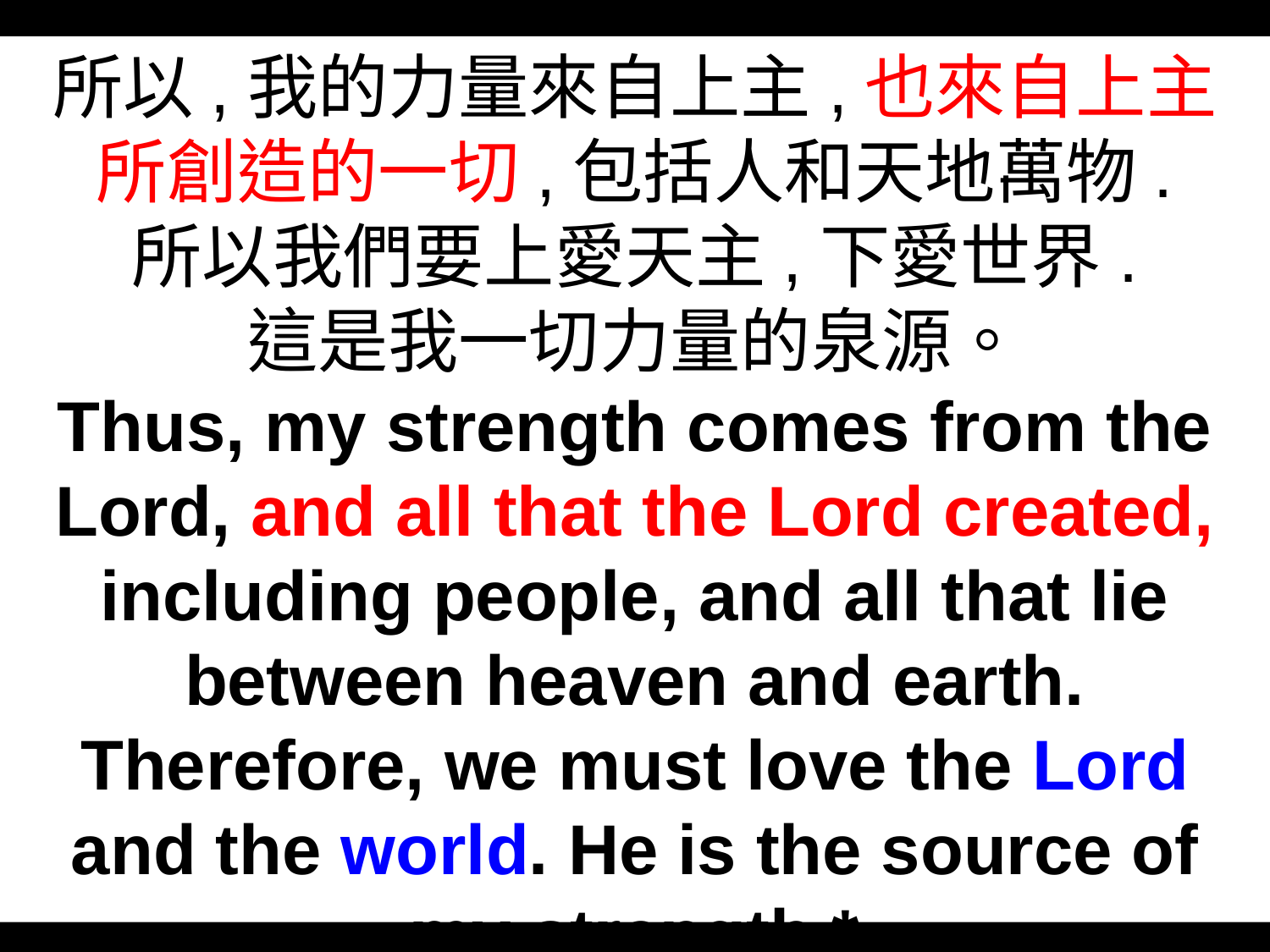

所以,我的力量來自上主,也來自上主
所創造的一切,包括人和天地萬物.
所以我們要上愛天主,下愛世界.
這是我一切力量的泉源。
Thus, my strength comes from the Lord, and all that the Lord created, including people, and all that lie between heaven and earth. Therefore, we must love the Lord and the world. He is the source of my strength.*